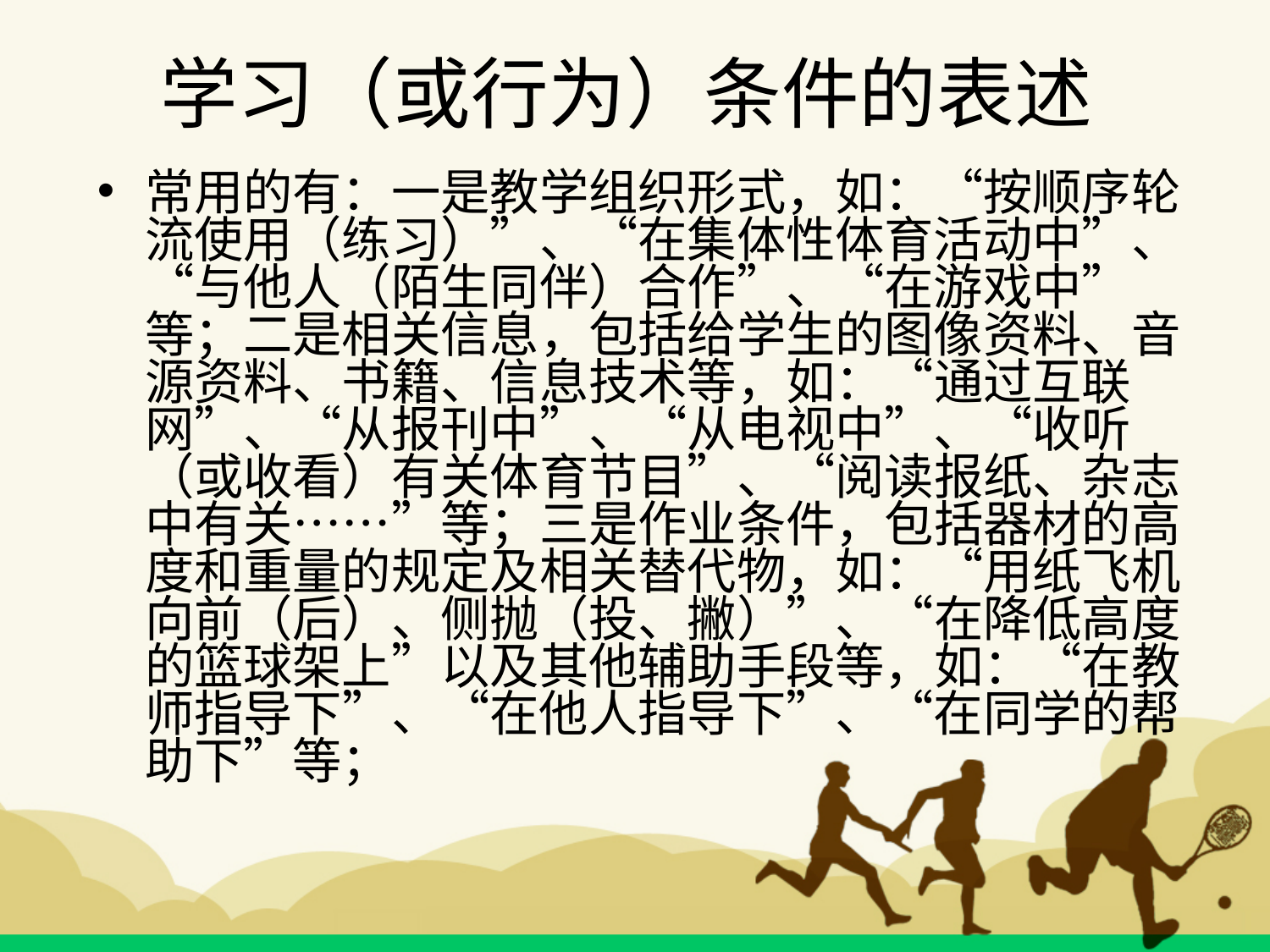

# 学习（或行为）条件的表述
常用的有：一是教学组织形式，如：“按顺序轮流使用（练习）”、“在集体性体育活动中”、“与他人（陌生同伴）合作”、“在游戏中”等；二是相关信息，包括给学生的图像资料、音源资料、书籍、信息技术等，如：“通过互联网”、“从报刊中”、“从电视中”、“收听（或收看）有关体育节目”、“阅读报纸、杂志中有关……”等；三是作业条件，包括器材的高度和重量的规定及相关替代物，如：“用纸飞机向前（后）、侧抛（投、撇）”、“在降低高度的篮球架上”以及其他辅助手段等，如：“在教师指导下”、“在他人指导下”、“在同学的帮助下”等；